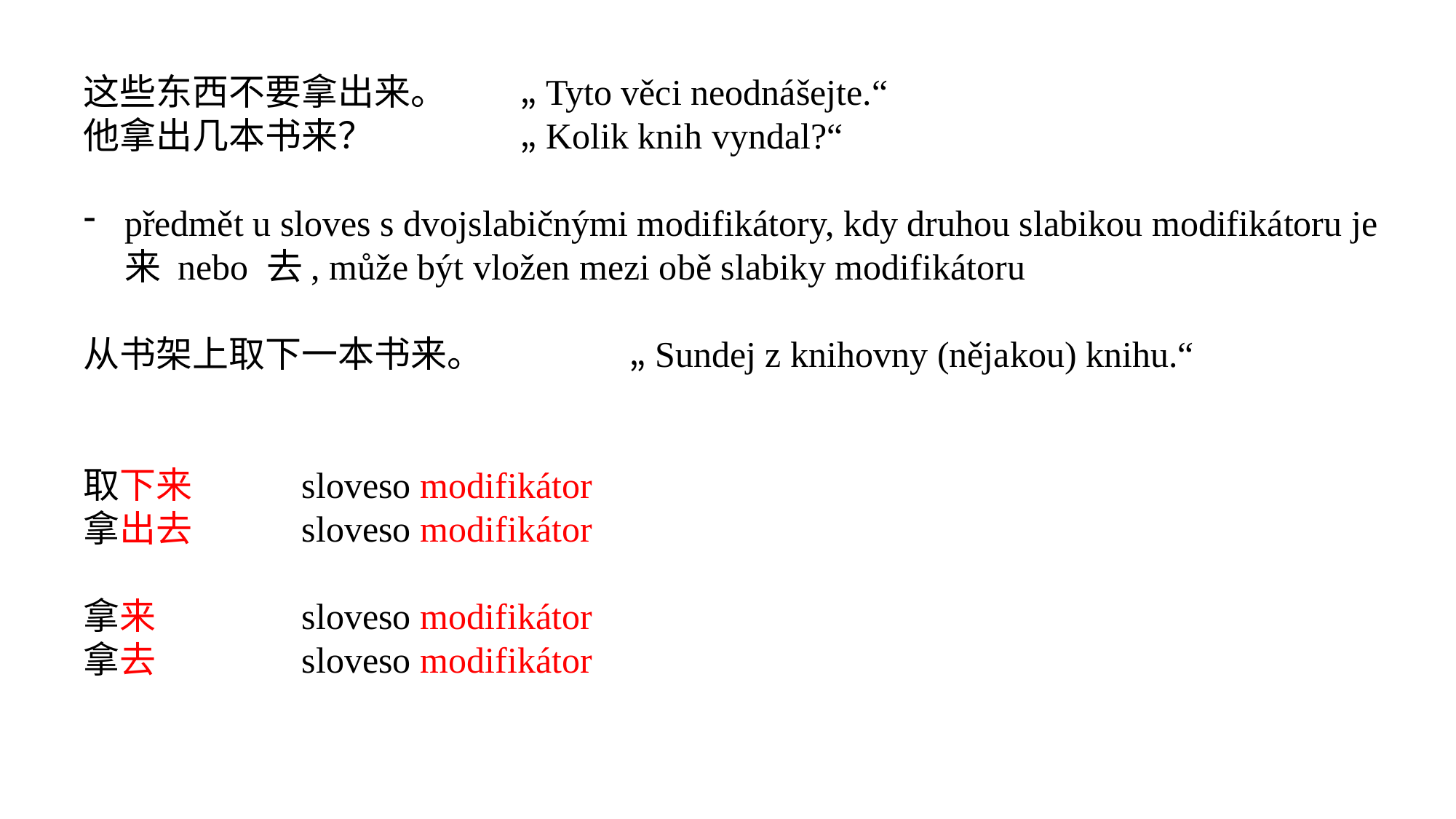

这些东西不要拿出来。	„Tyto věci neodnášejte.“
他拿出几本书来？		„Kolik knih vyndal?“

předmět u sloves s dvojslabičnými modifikátory, kdy druhou slabikou modifikátoru je 来 nebo 去, může být vložen mezi obě slabiky modifikátoru

从书架上取下一本书来。		„Sundej z knihovny (nějakou) knihu.“

取下来 	sloveso modifikátor
拿出去	sloveso modifikátor

拿来		sloveso modifikátor
拿去		sloveso modifikátor